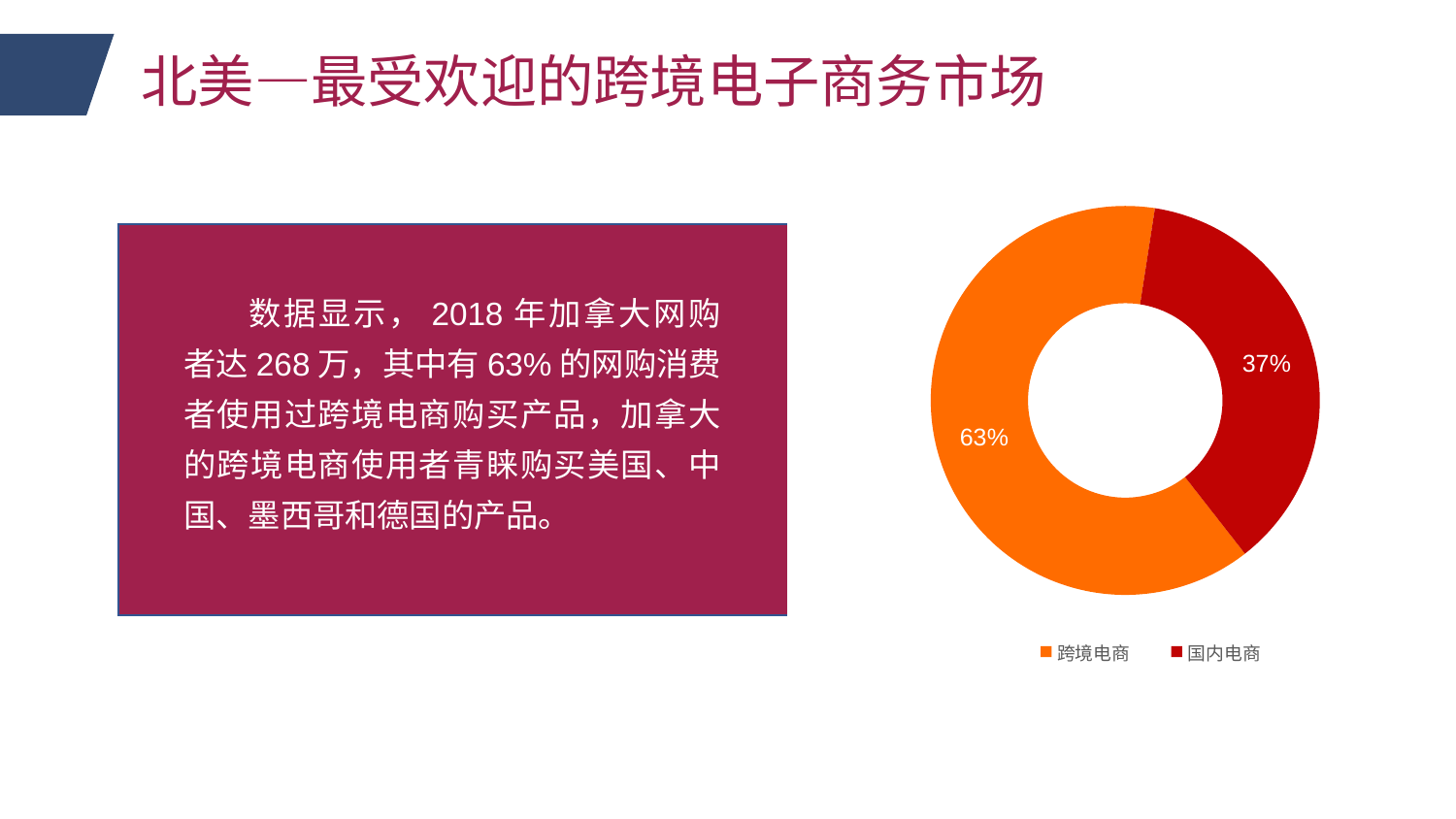

北美—最受欢迎的跨境电子商务市场

### Chart

| Category | 系列 1 |
|---|---|
| 跨境电商 | 0.63 |
| 国内电商 | 0.37 |
数据显示，2018年加拿大网购者达268万，其中有63%的网购消费者使用过跨境电商购买产品，加拿大的跨境电商使用者青睐购买美国、中国、墨西哥和德国的产品。